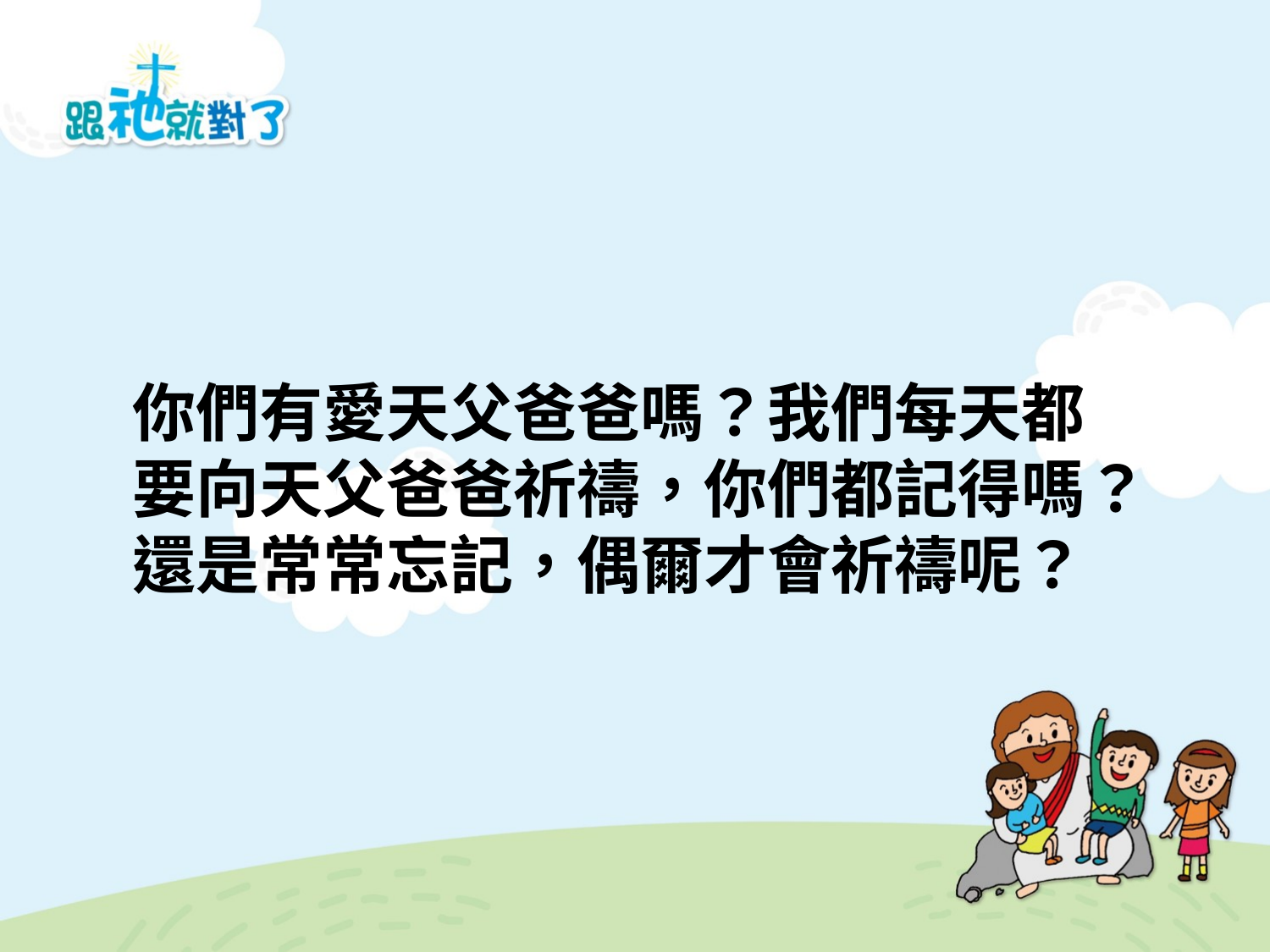

你們有愛天父爸爸嗎？我們每天都要向天父爸爸祈禱，你們都記得嗎？還是常常忘記，偶爾才會祈禱呢？